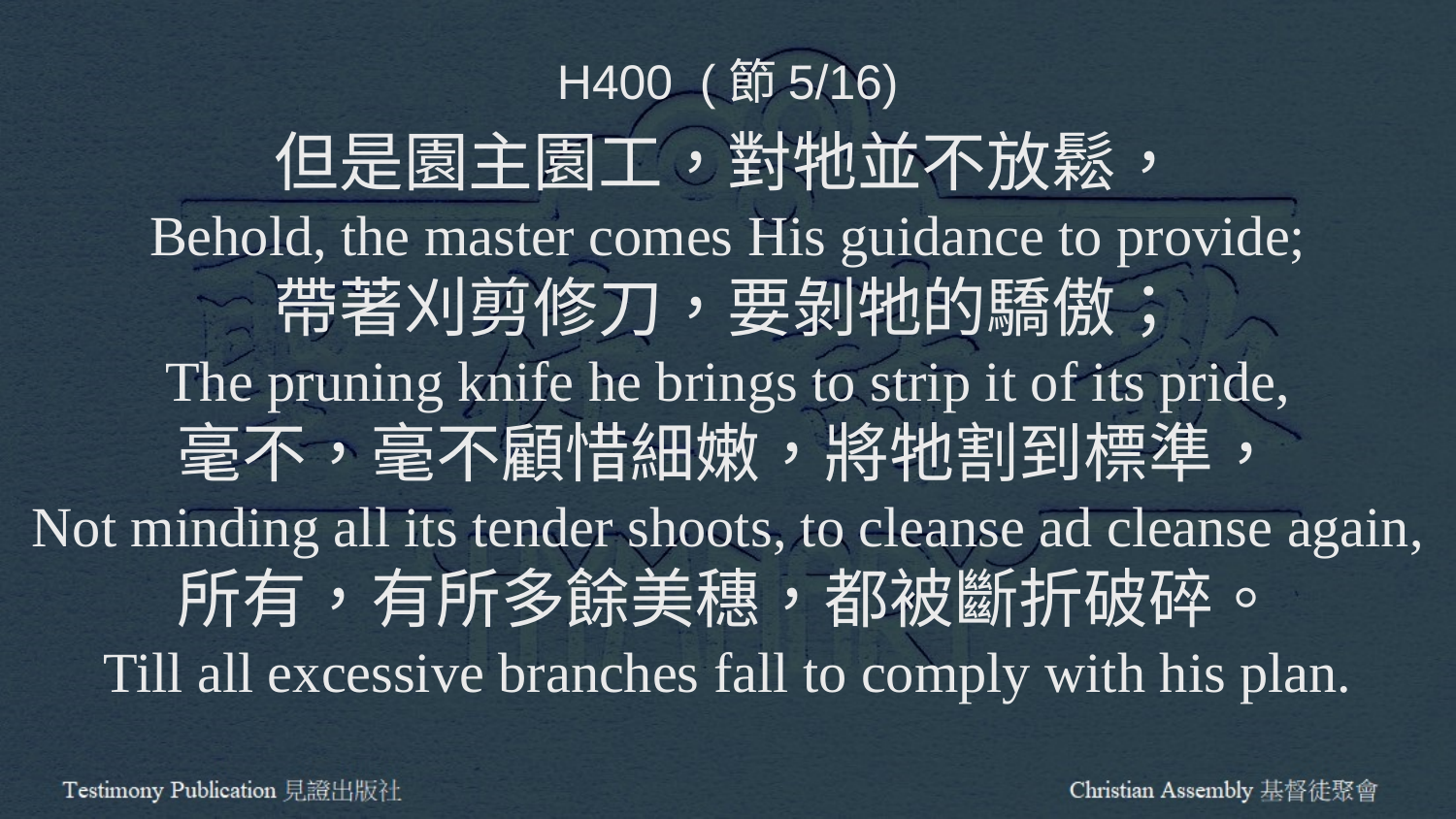

H400  (節5/16)
但是園主園工，對牠並不放鬆，
Behold, the master comes His guidance to provide;
帶著刈剪修刀，要剝牠的驕傲；
The pruning knife he brings to strip it of its pride,
毫不，毫不顧惜細嫩，將牠割到標準，
Not minding all its tender shoots, to cleanse ad cleanse again,
所有，有所多餘美穗，都被斷折破碎。
Till all excessive branches fall to comply with his plan.